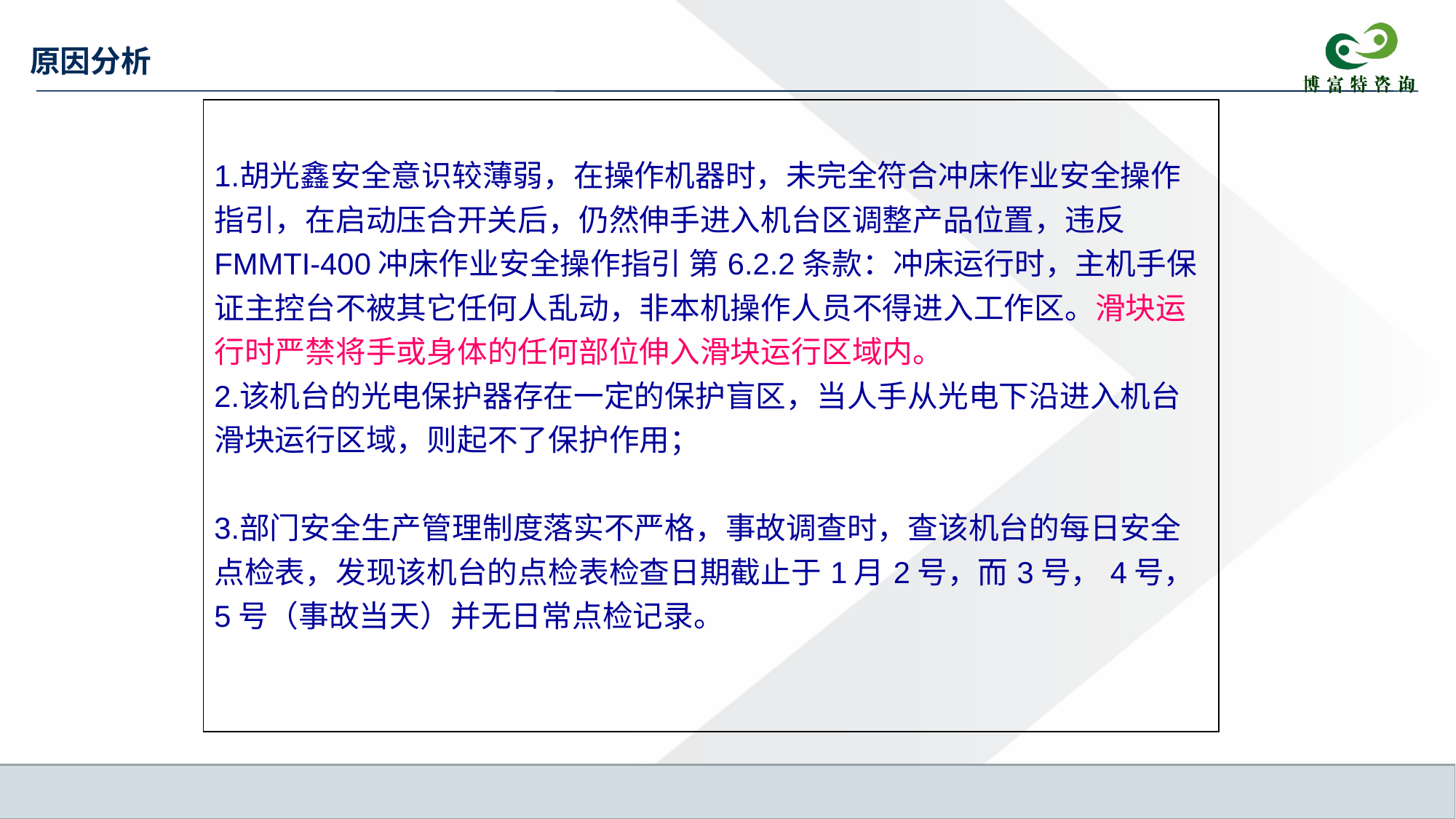

# 原因分析
| 胡光鑫安全意识较薄弱，在操作机器时，未完全符合冲床作业安全操作指引，在启动压合开关后，仍然伸手进入机台区调整产品位置，违反FMMTI-400冲床作业安全操作指引 第6.2.2条款：冲床运行时，主机手保证主控台不被其它任何人乱动，非本机操作人员不得进入工作区。滑块运行时严禁将手或身体的任何部位伸入滑块运行区域内。 该机台的光电保护器存在一定的保护盲区，当人手从光电下沿进入机台滑块运行区域，则起不了保护作用； 部门安全生产管理制度落实不严格，事故调查时，查该机台的每日安全点检表，发现该机台的点检表检查日期截止于1月2号，而3号，4号，5号（事故当天）并无日常点检记录。 |
| --- |